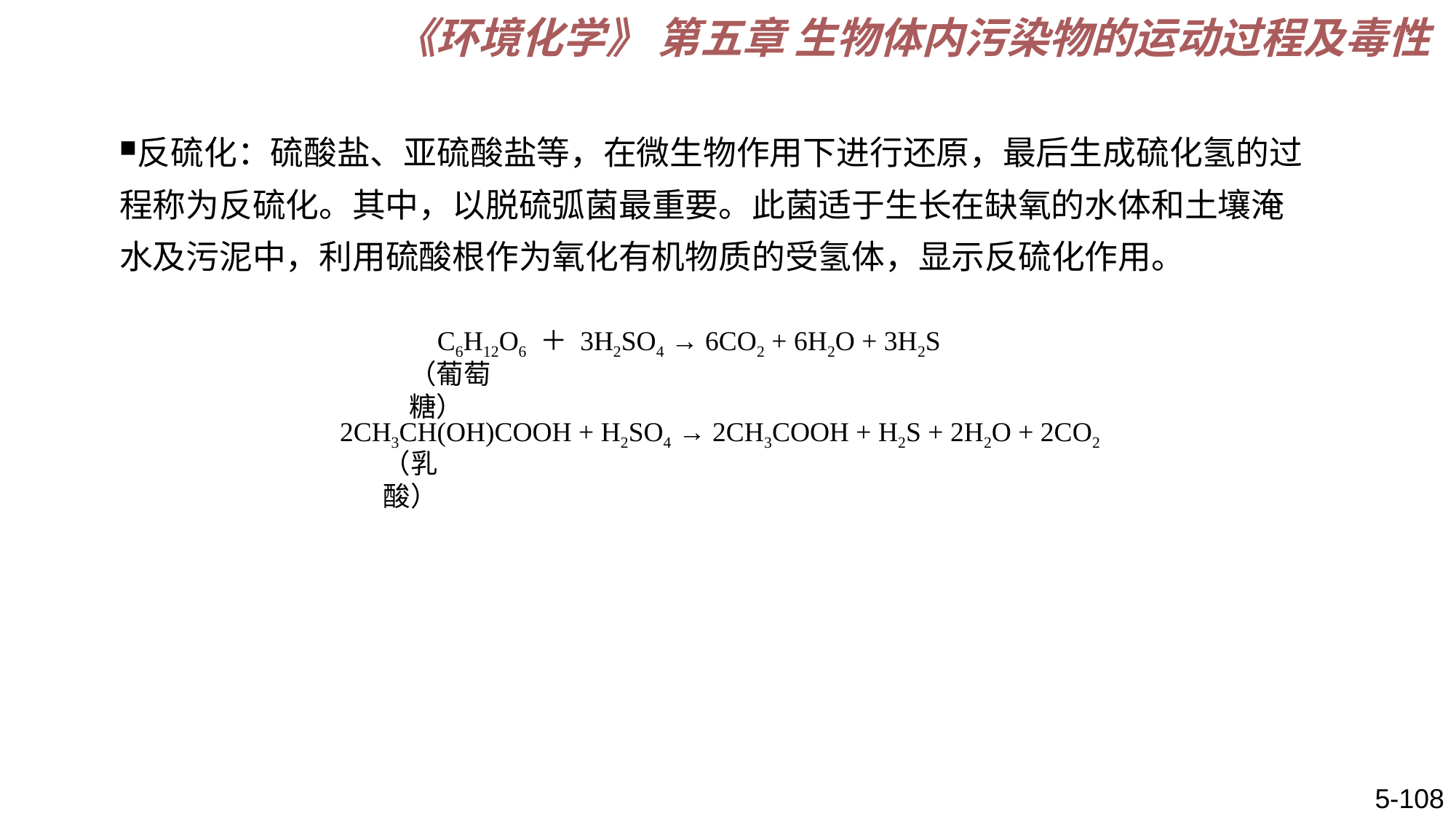

《环境化学》 第五章 生物体内污染物的运动过程及毒性
反硫化：硫酸盐、亚硫酸盐等，在微生物作用下进行还原，最后生成硫化氢的过程称为反硫化。其中，以脱硫弧菌最重要。此菌适于生长在缺氧的水体和土壤淹水及污泥中，利用硫酸根作为氧化有机物质的受氢体，显示反硫化作用。
C6H12O6 ＋ 3H2SO4 → 6CO2 + 6H2O + 3H2S

         2CH3CH(OH)COOH + H2SO4 → 2CH3COOH + H2S + 2H2O + 2CO2

（葡萄糖）
（乳酸）
5-108